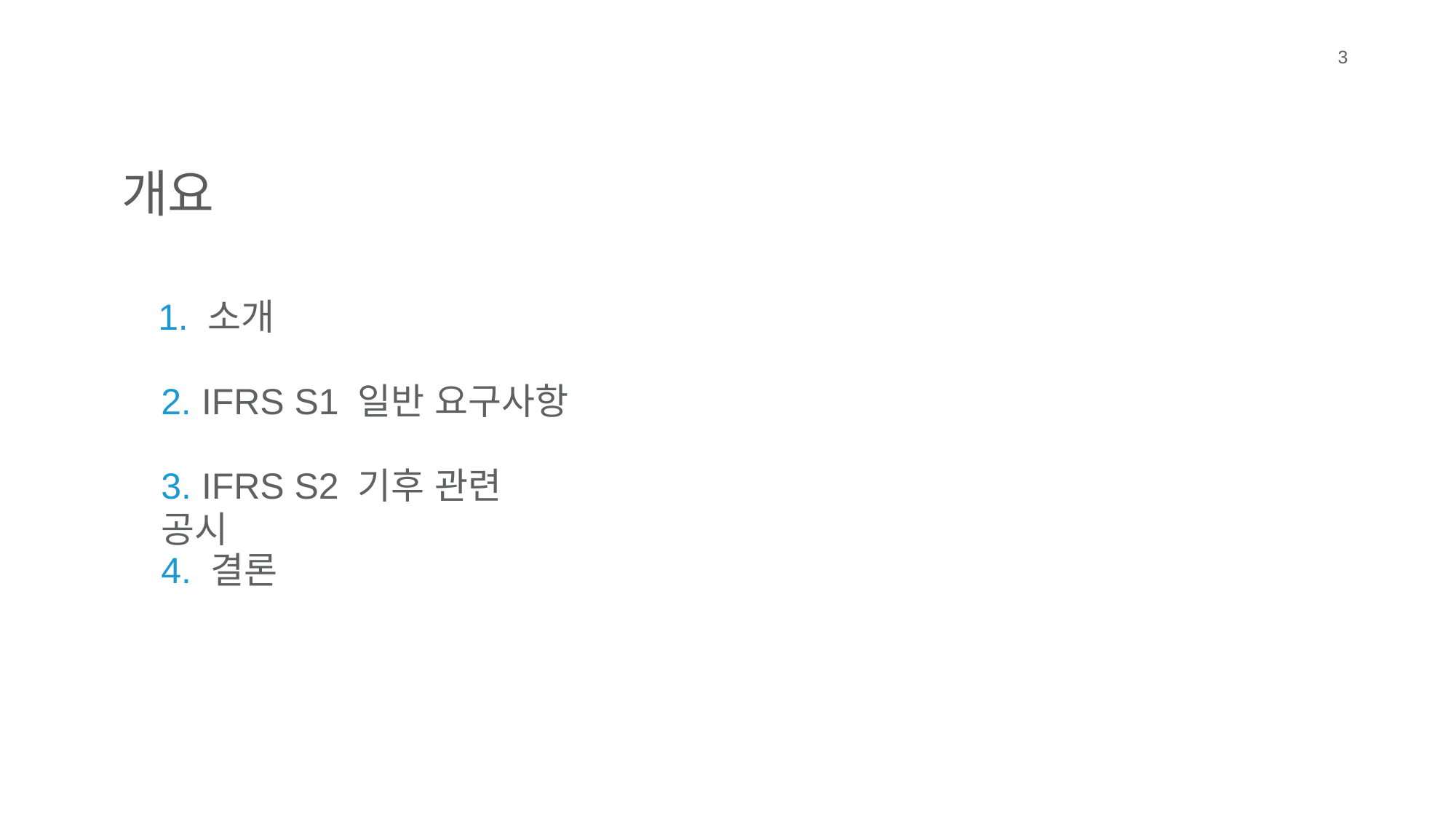

3
개요
1. 소개
2. IFRS S1 일반 요구사항

3. IFRS S2 기후 관련 공시

4. 결론